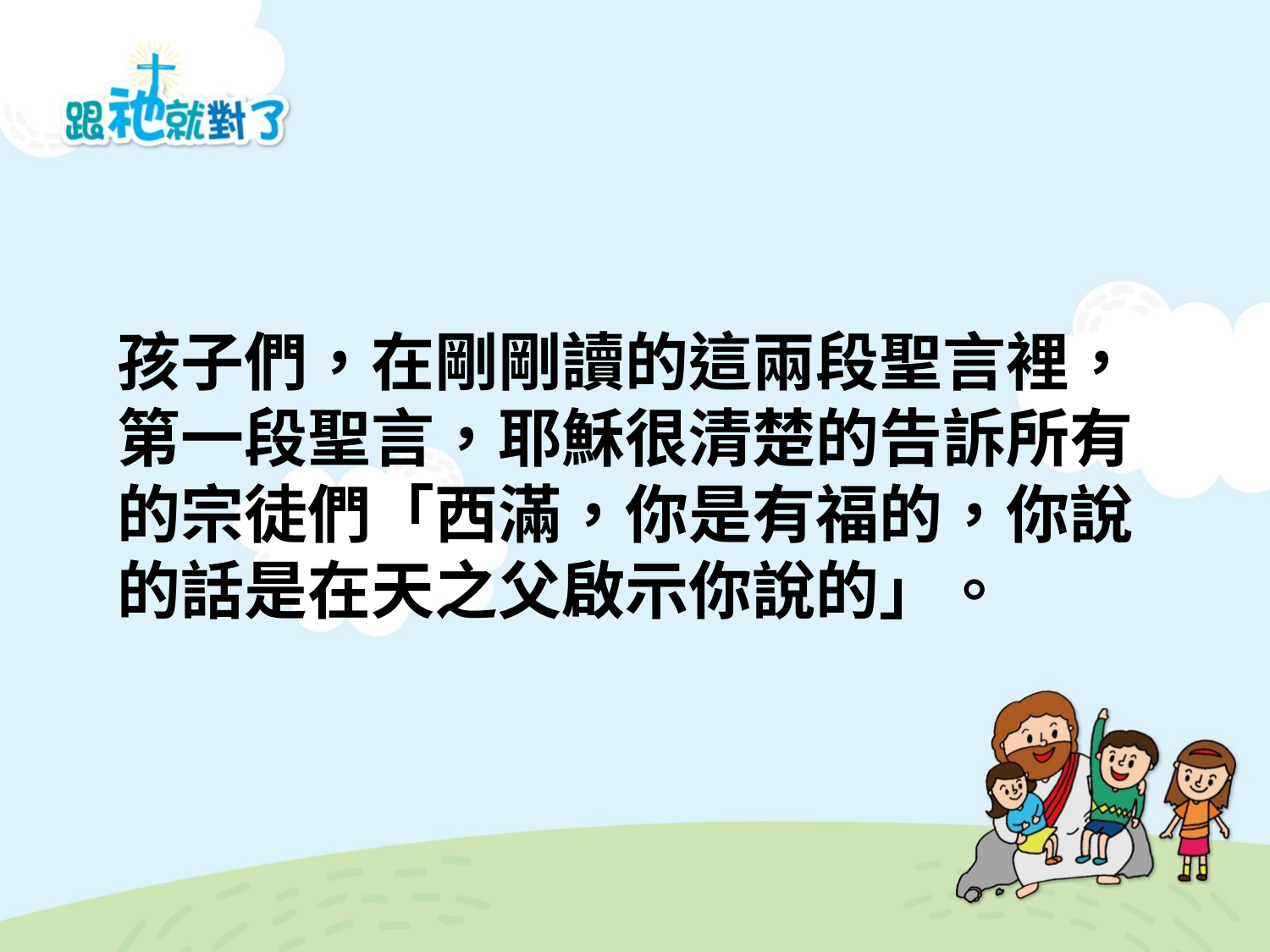

孩子們，在剛剛讀的這兩段聖言裡，第一段聖言，耶穌很清楚的告訴所有的宗徒們「西滿，你是有福的，你說的話是在天之父啟示你說的」。